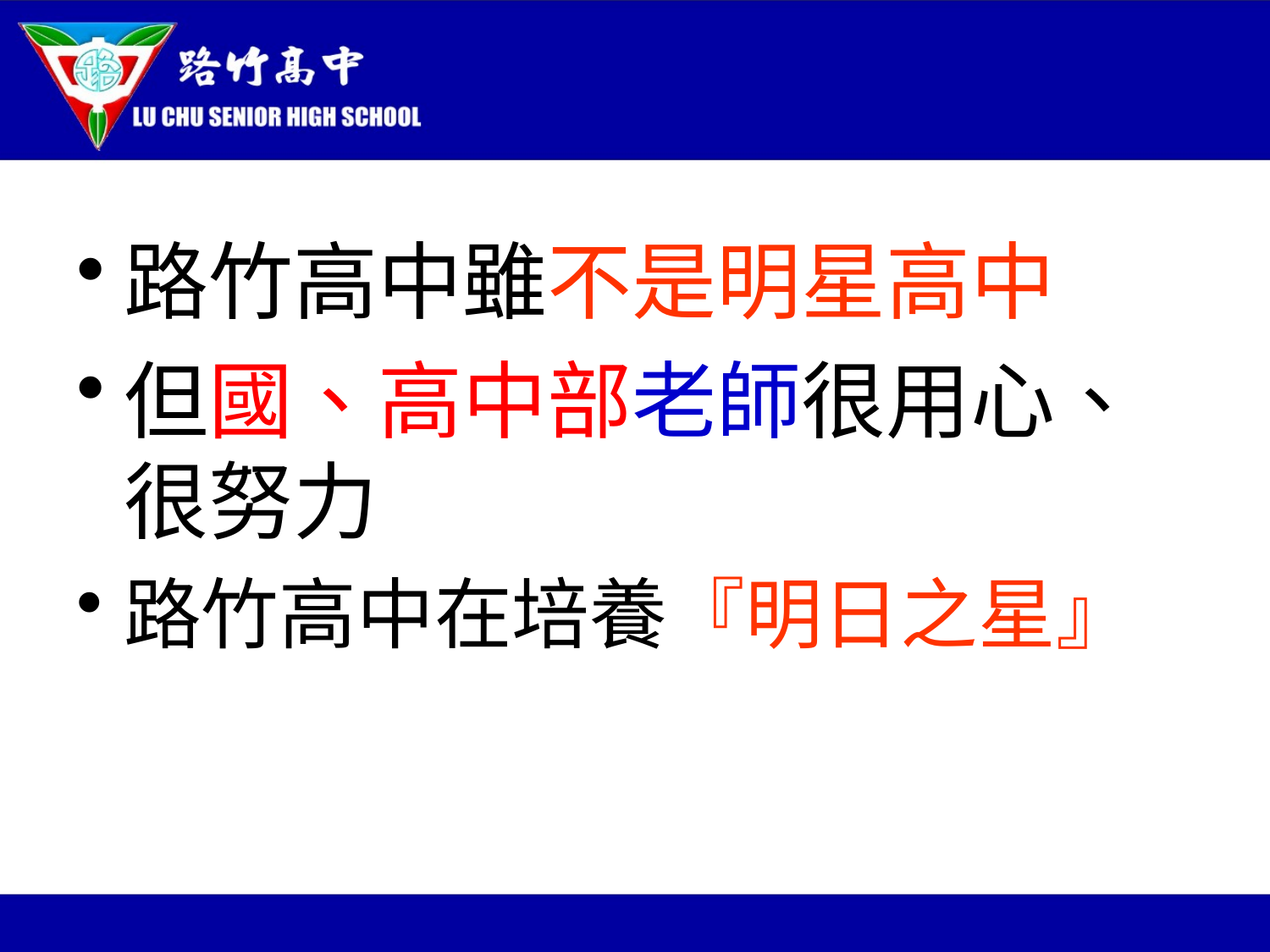

路竹高中雖不是明星高中
但國、高中部老師很用心、很努力
路竹高中在培養『明日之星』